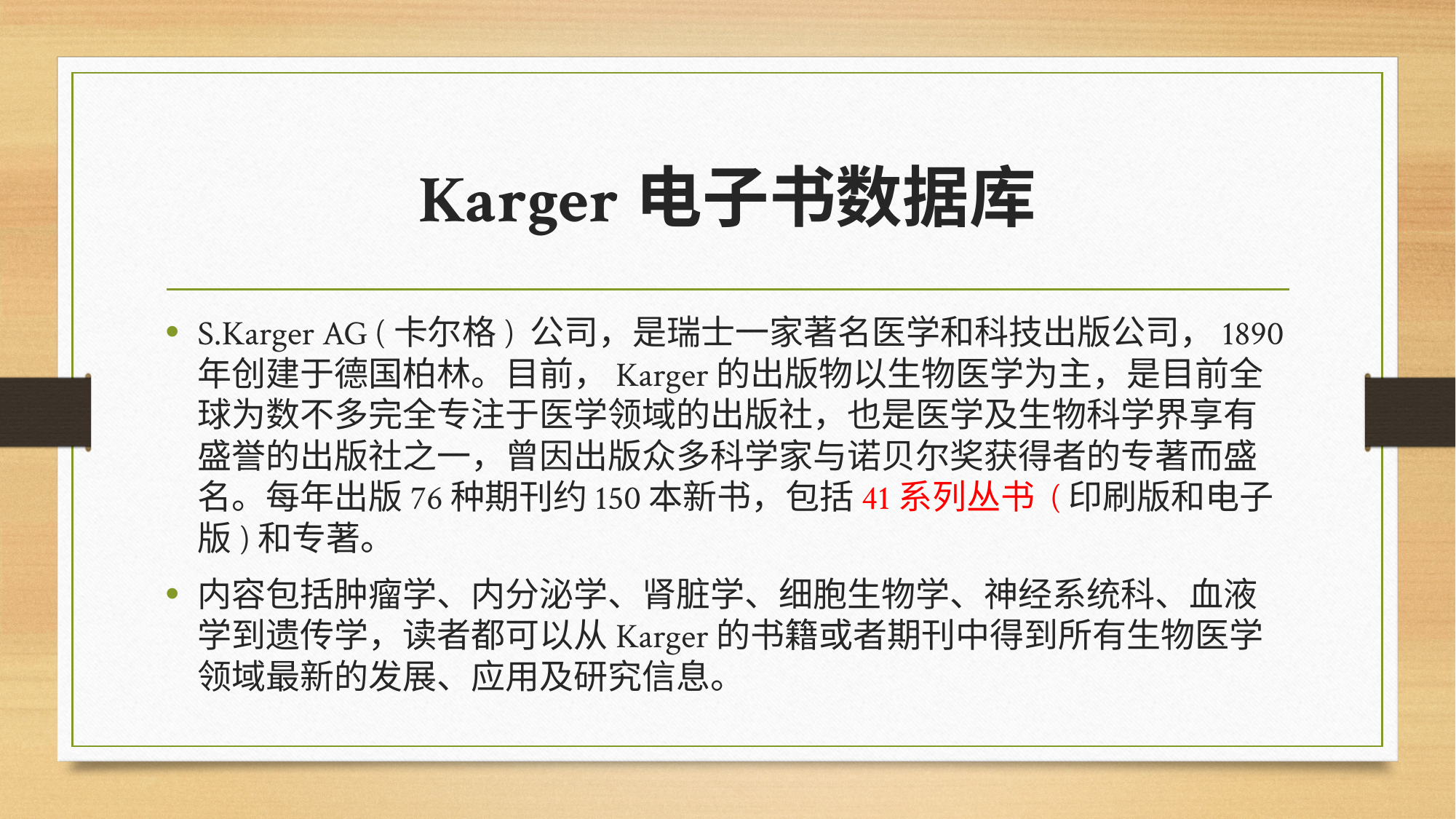

# Karger电子书数据库
S.Karger AG (卡尔格) 公司，是瑞士一家著名医学和科技出版公司，1890年创建于德国柏林。目前，Karger的出版物以生物医学为主，是目前全球为数不多完全专注于医学领域的出版社，也是医学及生物科学界享有盛誉的出版社之一，曾因出版众多科学家与诺贝尔奖获得者的专著而盛名。每年出版76种期刊约150本新书，包括41系列丛书 (印刷版和电子版)和专著。
内容包括肿瘤学、内分泌学、肾脏学、细胞生物学、神经系统科、血液学到遗传学，读者都可以从Karger的书籍或者期刊中得到所有生物医学领域最新的发展、应用及研究信息。